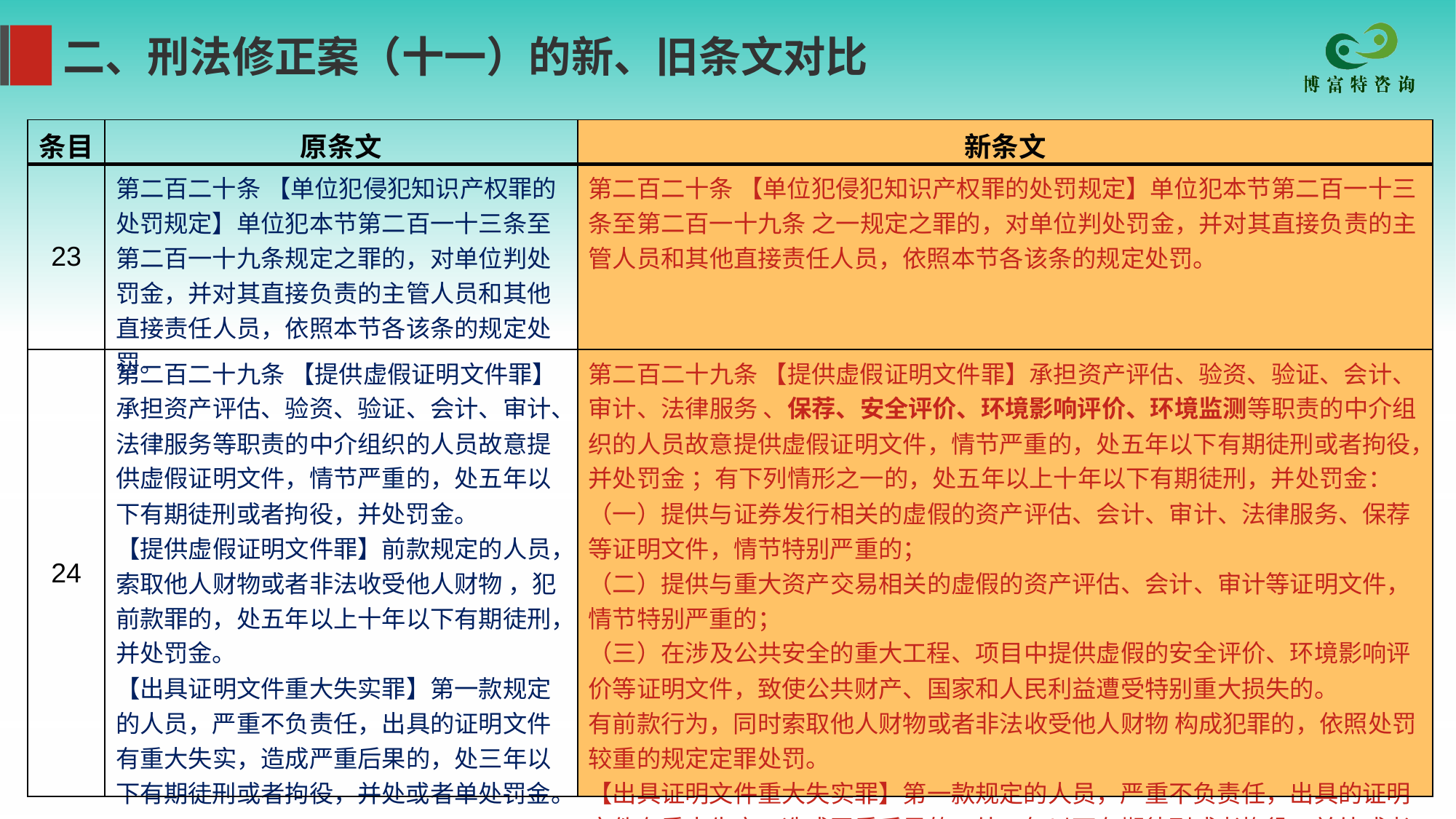

二、刑法修正案（十一）的新、旧条文对比

| 条目 | 原条文 | 新条文 |
| --- | --- | --- |
| 23 | 第二百二十条 【单位犯侵犯知识产权罪的处罚规定】单位犯本节第二百一十三条至第二百一十九条规定之罪的，对单位判处罚金，并对其直接负责的主管人员和其他直接责任人员，依照本节各该条的规定处罚。 | 第二百二十条 【单位犯侵犯知识产权罪的处罚规定】单位犯本节第二百一十三条至第二百一十九条 之一规定之罪的，对单位判处罚金，并对其直接负责的主管人员和其他直接责任人员，依照本节各该条的规定处罚。 |
| 24 | 第二百二十九条 【提供虚假证明文件罪】承担资产评估、验资、验证、会计、审计、法律服务等职责的中介组织的人员故意提供虚假证明文件，情节严重的，处五年以下有期徒刑或者拘役，并处罚金。 【提供虚假证明文件罪】前款规定的人员，索取他人财物或者非法收受他人财物 ，犯前款罪的，处五年以上十年以下有期徒刑，并处罚金。 【出具证明文件重大失实罪】第一款规定的人员，严重不负责任，出具的证明文件有重大失实，造成严重后果的，处三年以下有期徒刑或者拘役，并处或者单处罚金。 | 第二百二十九条 【提供虚假证明文件罪】承担资产评估、验资、验证、会计、审计、法律服务 、保荐、安全评价、环境影响评价、环境监测等职责的中介组织的人员故意提供虚假证明文件，情节严重的，处五年以下有期徒刑或者拘役，并处罚金 ；有下列情形之一的，处五年以上十年以下有期徒刑，并处罚金： （一）提供与证券发行相关的虚假的资产评估、会计、审计、法律服务、保荐等证明文件，情节特别严重的； （二）提供与重大资产交易相关的虚假的资产评估、会计、审计等证明文件，情节特别严重的； （三）在涉及公共安全的重大工程、项目中提供虚假的安全评价、环境影响评价等证明文件，致使公共财产、国家和人民利益遭受特别重大损失的。 有前款行为，同时索取他人财物或者非法收受他人财物 构成犯罪的，依照处罚较重的规定定罪处罚。 【出具证明文件重大失实罪】第一款规定的人员，严重不负责任，出具的证明文件有重大失实，造成严重后果的，处三年以下有期徒刑或者拘役，并处或者单处罚金。 |